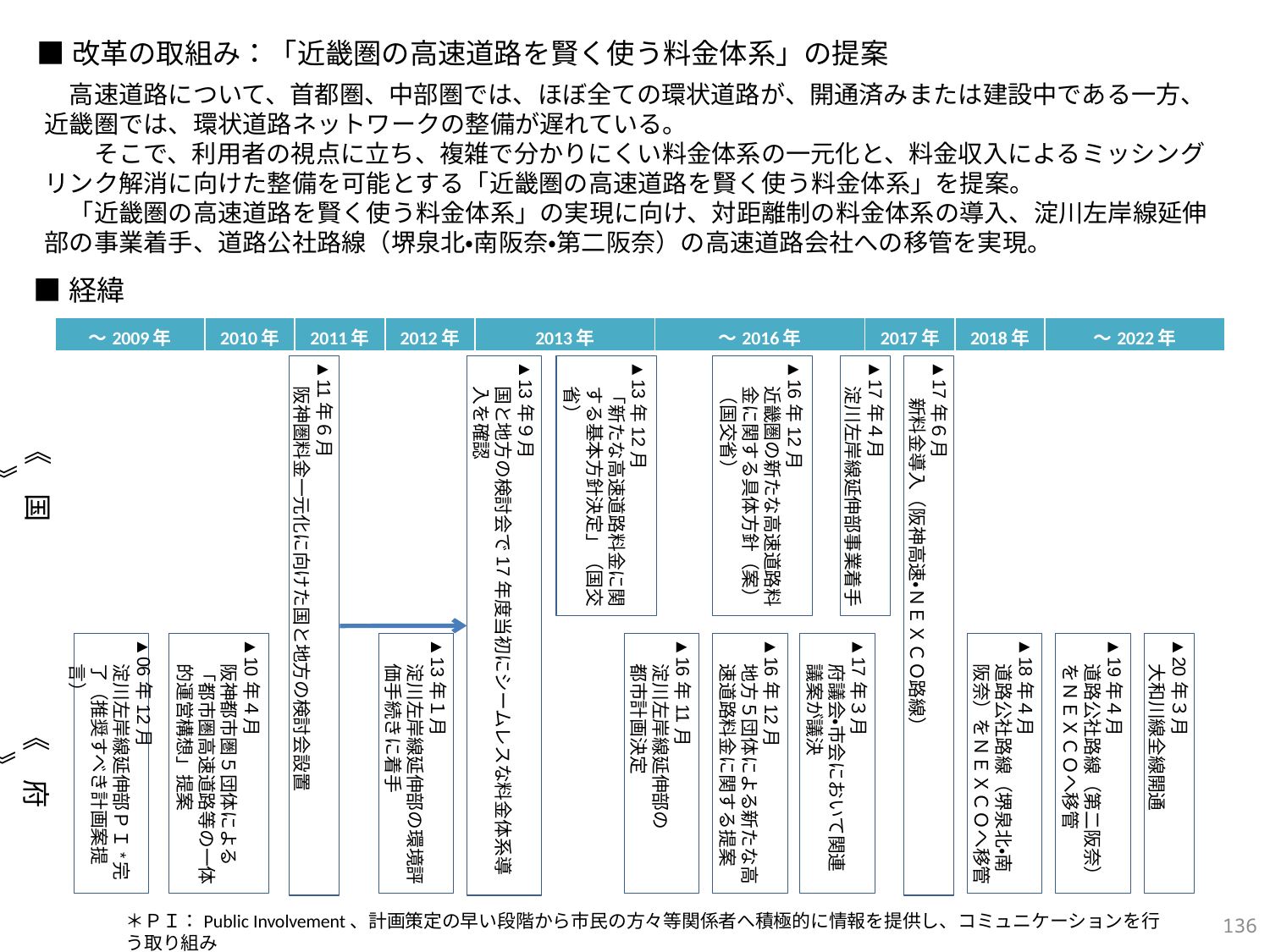

■改革の取組み：「近畿圏の高速道路を賢く使う料金体系」の提案
高速道路について、首都圏、中部圏では、ほぼ全ての環状道路が、開通済みまたは建設中である一方、近畿圏では、環状道路ネットワークの整備が遅れている。
　　そこで、利用者の視点に立ち、複雑で分かりにくい料金体系の一元化と、料金収入によるミッシングリンク解消に向けた整備を可能とする「近畿圏の高速道路を賢く使う料金体系」を提案。
　「近畿圏の高速道路を賢く使う料金体系」の実現に向け、対距離制の料金体系の導入、淀川左岸線延伸部の事業着手、道路公社路線（堺泉北・南阪奈・第二阪奈）の高速道路会社への移管を実現。
■経緯
| ～2009年 | 2010年 | 2011年 | 2012年 | 2013年 | ～2016年 | 2017年 | 2018年 | ～2022年 |
| --- | --- | --- | --- | --- | --- | --- | --- | --- |
▲11年６月
阪神圏料金一元化に向けた国と地方の検討会設置
▲13年９月
国と地方の検討会で17年度当初にシームレスな料金体系導入を確認
▲13年12月
「新たな高速道路料金に関する基本方針決定」（国交省）
▲16年12月
近畿圏の新たな高速道路料金に関する具体方針（案）（国交省）
▲17年４月
淀川左岸線延伸部事業着手
▲17年６月
　　新料金導入（阪神高速・ＮＥＸＣＯ路線）
《　国　》
▲06年12月
淀川左岸線延伸部ＰＩ*完了（推奨すべき計画案提言）
▲10年４月
阪神都市圏５団体による「都市圏高速道路等の一体的運営構想」提案
▲13年１月
淀川左岸線延伸部の環境評価手続きに着手
▲16年12月
地方５団体による新たな高速道路料金に関する提案
▲18年４月
道路公社路線（堺泉北・南阪奈）をＮＥＸＣＯへ移管
▲19年４月
道路公社路線（第二阪奈）をＮＥＸＣＯへ移管
▲20年３月
大和川線全線開通
▲16年11月
淀川左岸線延伸部の
都市計画決定
▲17年３月
府議会・市会において関連議案が議決
《　府　》
136
＊ＰＩ：Public Involvement、計画策定の早い段階から市民の方々等関係者へ積極的に情報を提供し、コミュニケーションを行う取り組み